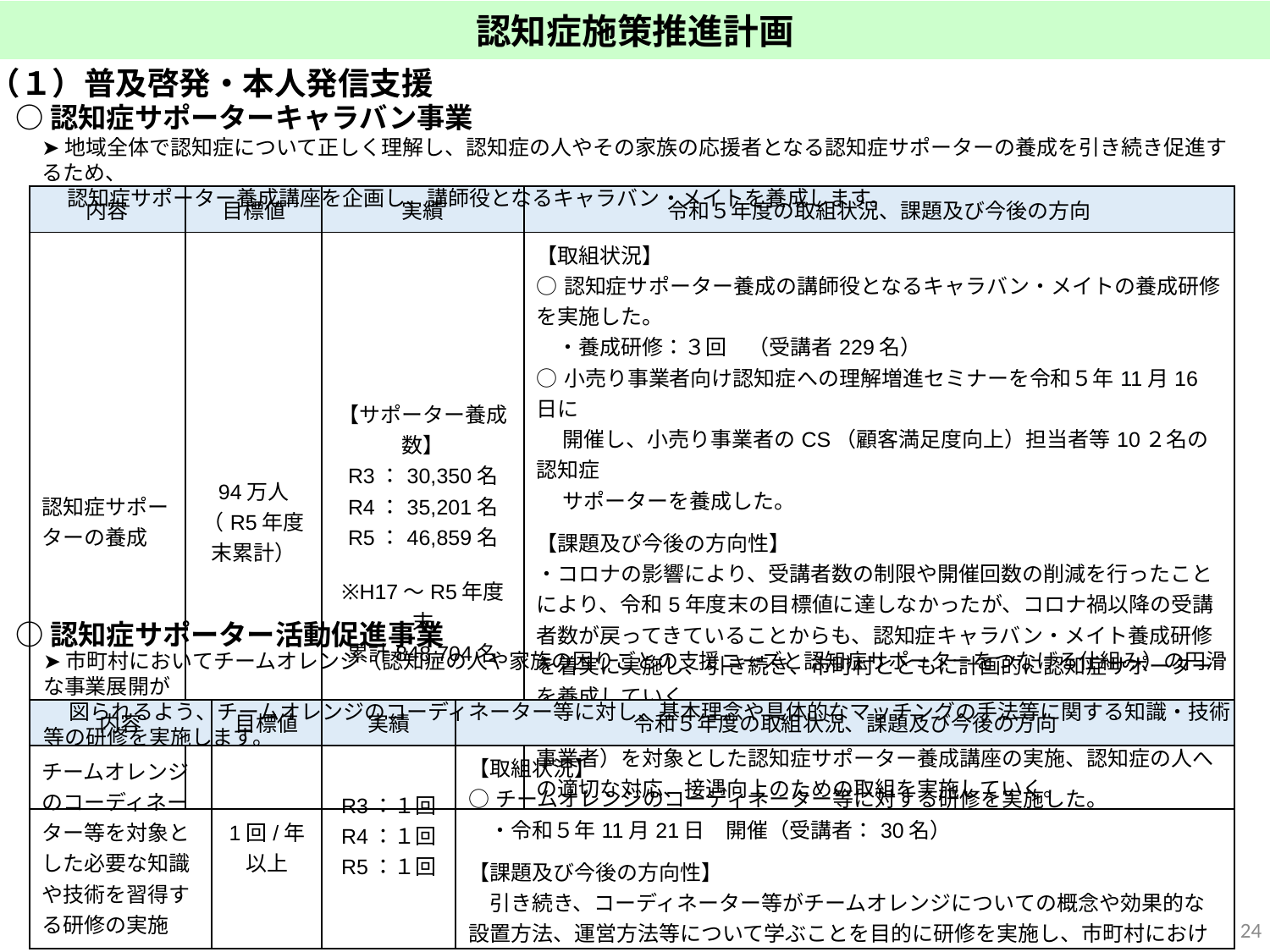

認知症施策推進計画
（１）普及啓発・本人発信支援
○認知症サポーターキャラバン事業
➤地域全体で認知症について正しく理解し、認知症の人やその家族の応援者となる認知症サポーターの養成を引き続き促進するため、
　 認知症サポーター養成講座を企画し、講師役となるキャラバン・メイトを養成します。
| 内容 | 目標値 | 実績 | 令和５年度の取組状況、課題及び今後の方向 |
| --- | --- | --- | --- |
| 認知症サポーターの養成 | 94万人 （R5年度末累計） | 【サポーター養成数】 R3：30,350名 R4：35,201名 R5：46,859名 ※H17～R5年度末 累計848,704名 | 【取組状況】 ○認知症サポーター養成の講師役となるキャラバン・メイトの養成研修を実施した。 　・養成研修：３回　（受講者229名） ○小売り事業者向け認知症への理解増進セミナーを令和５年11月16日に 　 開催し、小売り事業者のCS（顧客満足度向上）担当者等10２名の認知症 　 サポーターを養成した。 【課題及び今後の方向性】 ・コロナの影響により、受講者数の制限や開催回数の削減を行ったことにより、令和5年度末の目標値に達しなかったが、コロナ禍以降の受講者数が戻ってきていることからも、認知症キャラバン・メイト養成研修を着実に実施し、引き続き、市町村とともに計画的に認知症サポーターを養成していく。 ・市町村において取組が進みにくい民間事業者（特に小売り等生活関連事業者）を対象とした認知症サポーター養成講座の実施、認知症の人への適切な対応、接遇向上のための取組を実施していく。 |
○認知症サポーター活動促進事業
➤市町村においてチームオレンジ（認知症の人や家族の困りごとの支援ニーズと認知症サポーターをつなげる仕組み）の円滑な事業展開が
　 図られるよう、チームオレンジのコーディネーター等に対し、基本理念や具体的なマッチングの手法等に関する知識・技術等の研修を実施します。
| 内容 | 目標値 | 実績 | 令和５年度の取組状況、課題及び今後の方向 |
| --- | --- | --- | --- |
| チームオレンジのコーディネーター等を対象とした必要な知識や技術を習得する研修の実施 | 1回/年 以上 | R3：１回 R4：１回 R5：１回 | 【取組状況】 ○チームオレンジのコーディネーター等に対する研修を実施した。 　・令和５年11月21日　開催（受講者：30名） 【課題及び今後の方向性】 　引き続き、コーディネーター等がチームオレンジについての概念や効果的な設置方法、運営方法等について学ぶことを目的に研修を実施し、市町村におけるチームオレンジの設置促進を図る。 |
24